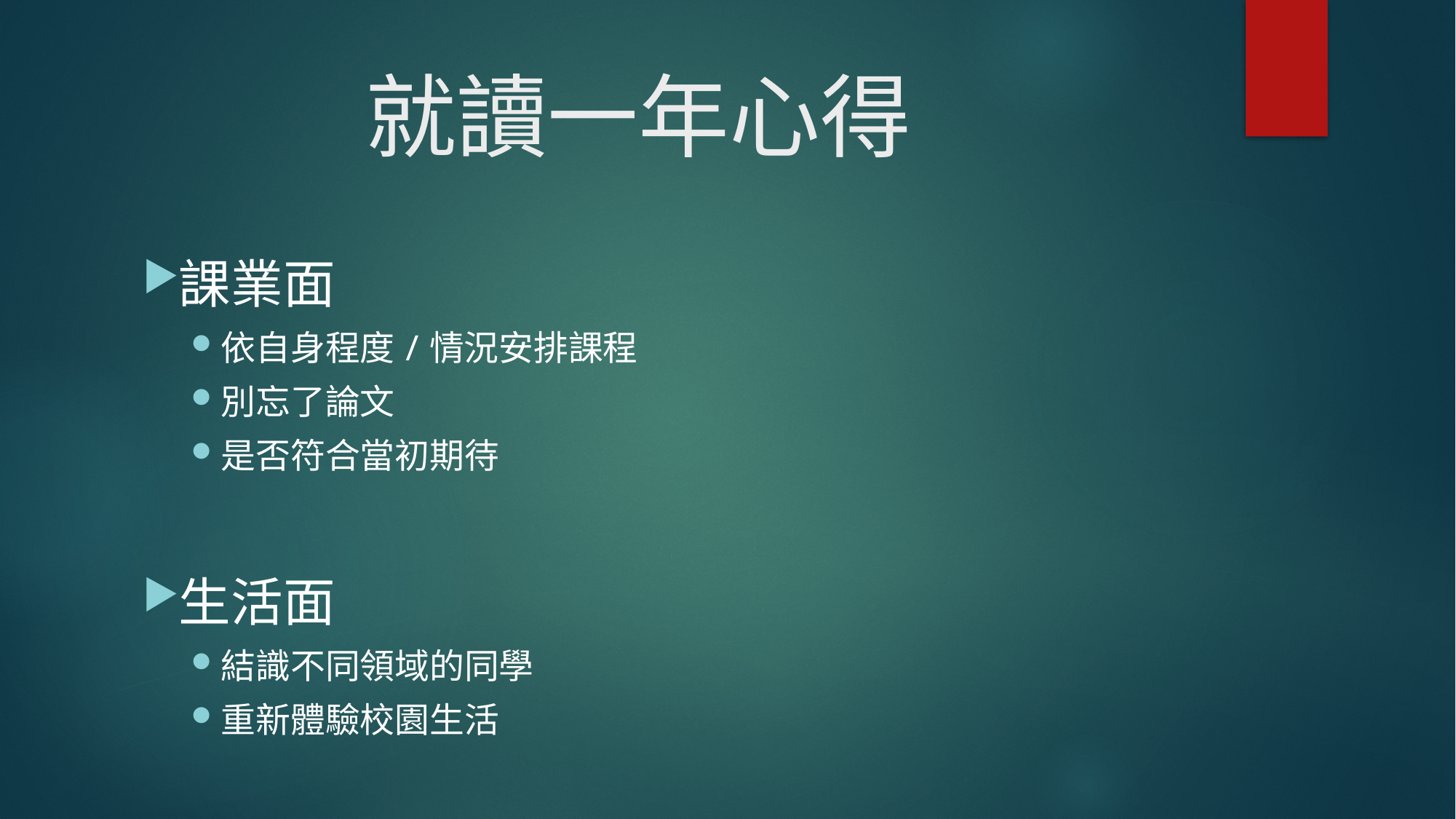

# 就讀一年心得
課業面
依自身程度/情況安排課程
別忘了論文
是否符合當初期待

生活面
結識不同領域的同學
重新體驗校園生活